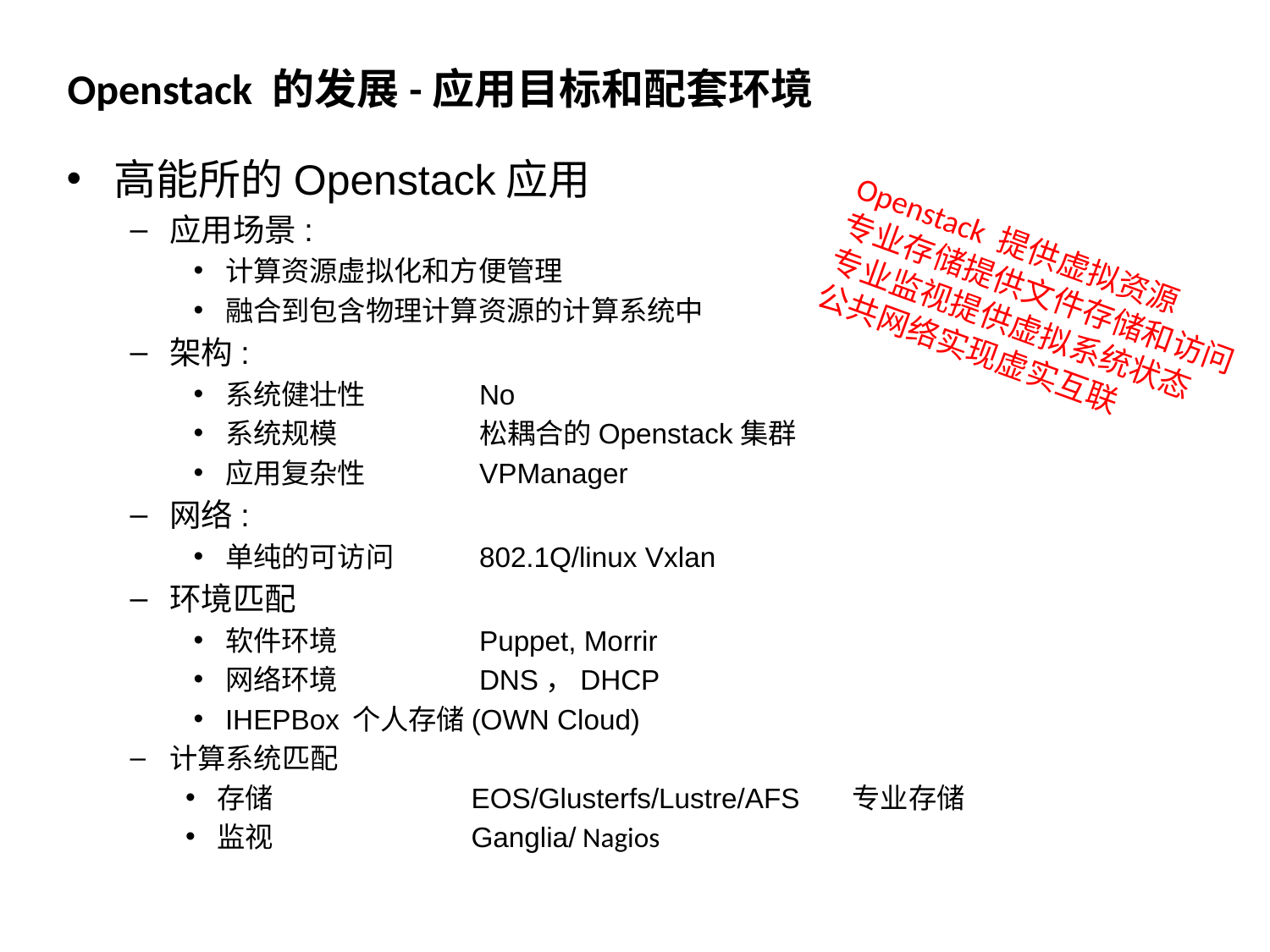

Openstack 的发展-应用目标和配套环境
高能所的Openstack应用
应用场景:
计算资源虚拟化和方便管理
融合到包含物理计算资源的计算系统中
架构:
系统健壮性     	No
系统规模       	松耦合的Openstack集群
应用复杂性     	VPManager
网络:
单纯的可访问	802.1Q/linux Vxlan
环境匹配
软件环境   	Puppet, Morrir
网络环境   	DNS，DHCP
IHEPBox	个人存储(OWN Cloud)
计算系统匹配
存储		EOS/Glusterfs/Lustre/AFS	专业存储
监视		Ganglia/ Nagios

Openstack 提供虚拟资源
专业存储提供文件存储和访问
专业监视提供虚拟系统状态
公共网络实现虚实互联